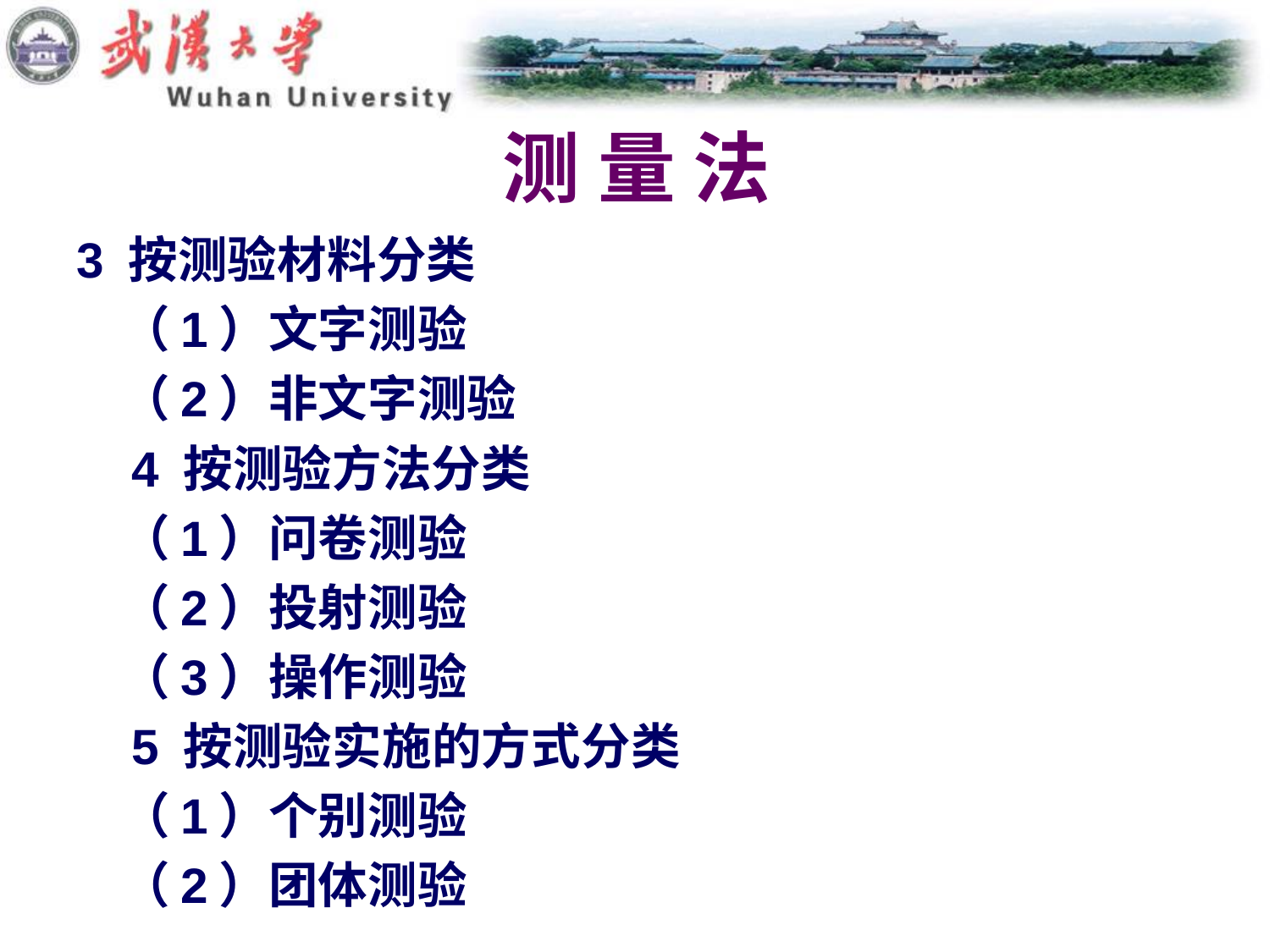

# 测 量 法
3 按测验材料分类
   （1）文字测验
   （2）非文字测验
    4 按测验方法分类
   （1）问卷测验
   （2）投射测验
   （3）操作测验
    5 按测验实施的方式分类
   （1）个别测验
   （2）团体测验